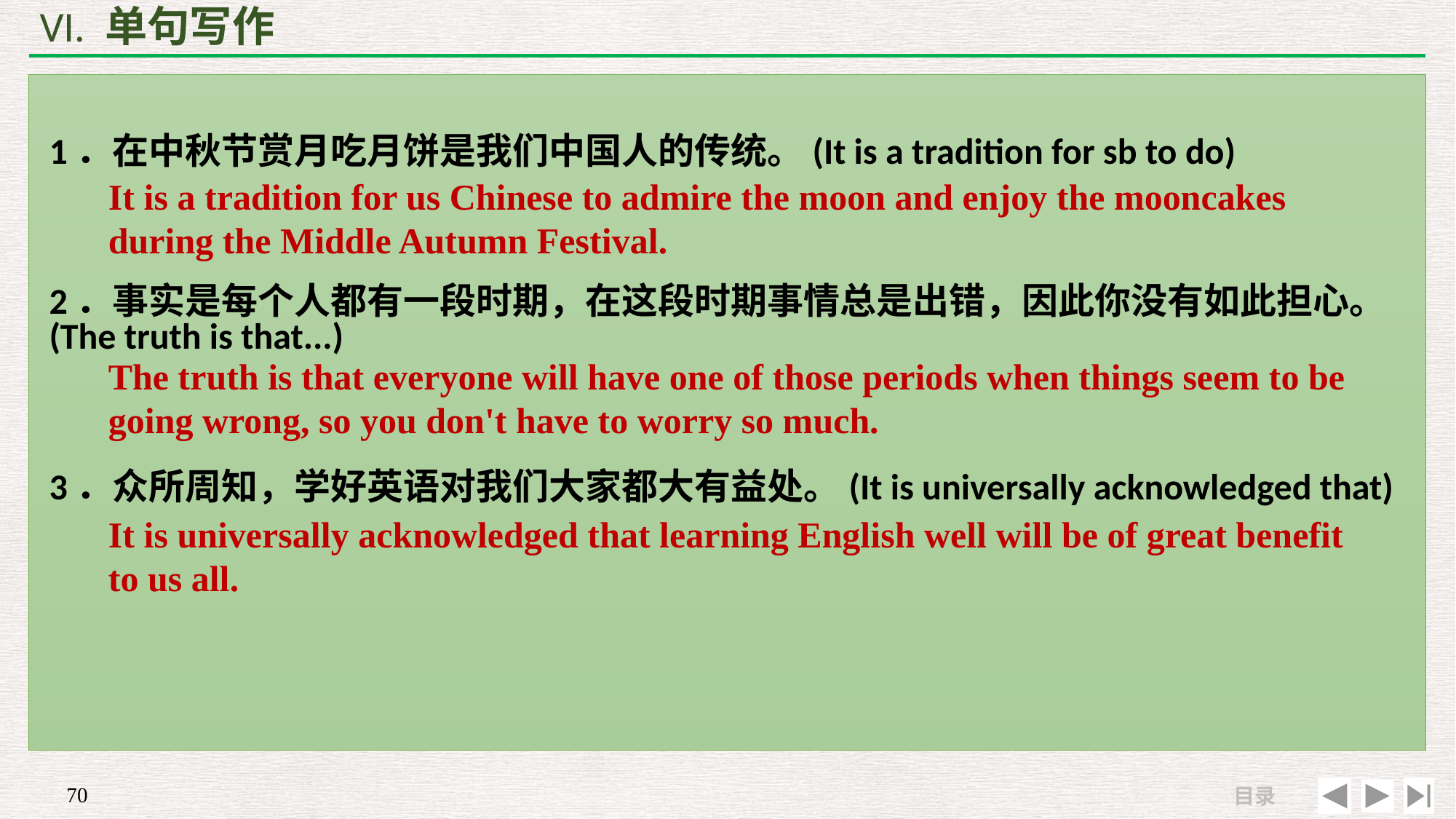

# VI. 单句写作

1．在中秋节赏月吃月饼是我们中国人的传统。(It is a tradition for sb to do)

2．事实是每个人都有一段时期，在这段时期事情总是出错，因此你没有如此担心。(The truth is that...)

3．众所周知，学好英语对我们大家都大有益处。(It is universally acknowledged that)
It is a tradition for us Chinese to admire the moon and enjoy the mooncakes during the Middle Autumn Festival.
The truth is that everyone will have one of those periods when things seem to be going wrong, so you don't have to worry so much.
It is universally acknowledged that learning English well will be of great benefit to us all.